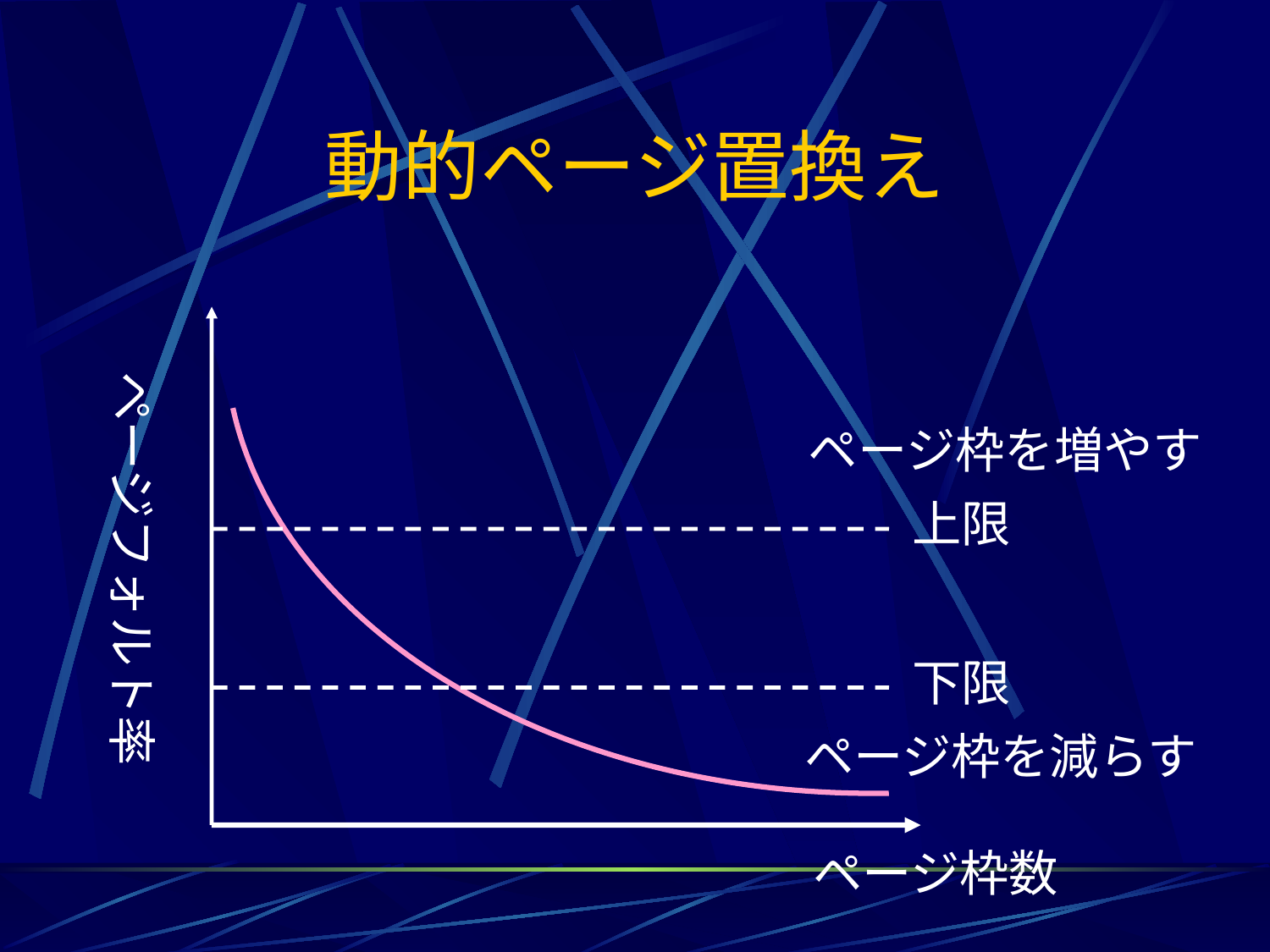

# 動的ページ置換え

ページフォルト率
ページ枠を増やす
ページ枠を減らす
上限

下限

ページ枠数